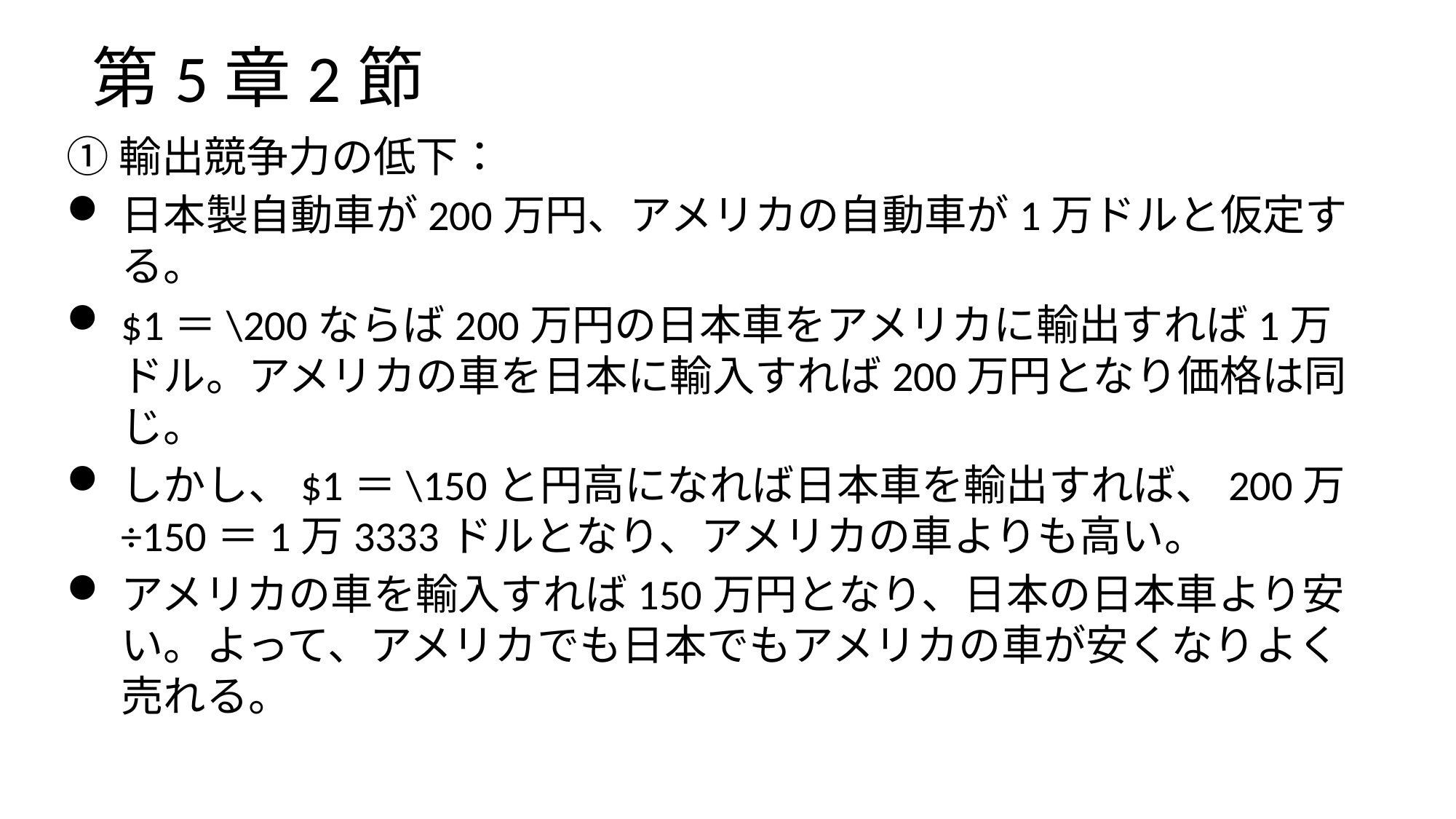

# 第5章2節
①輸出競争力の低下：
日本製自動車が200万円、アメリカの自動車が1万ドルと仮定する。
$1＝\200ならば200万円の日本車をアメリカに輸出すれば1万ドル。アメリカの車を日本に輸入すれば200万円となり価格は同じ。
しかし、$1＝\150と円高になれば日本車を輸出すれば、200万÷150＝1万3333ドルとなり、アメリカの車よりも高い。
アメリカの車を輸入すれば150万円となり、日本の日本車より安い。よって、アメリカでも日本でもアメリカの車が安くなりよく売れる。